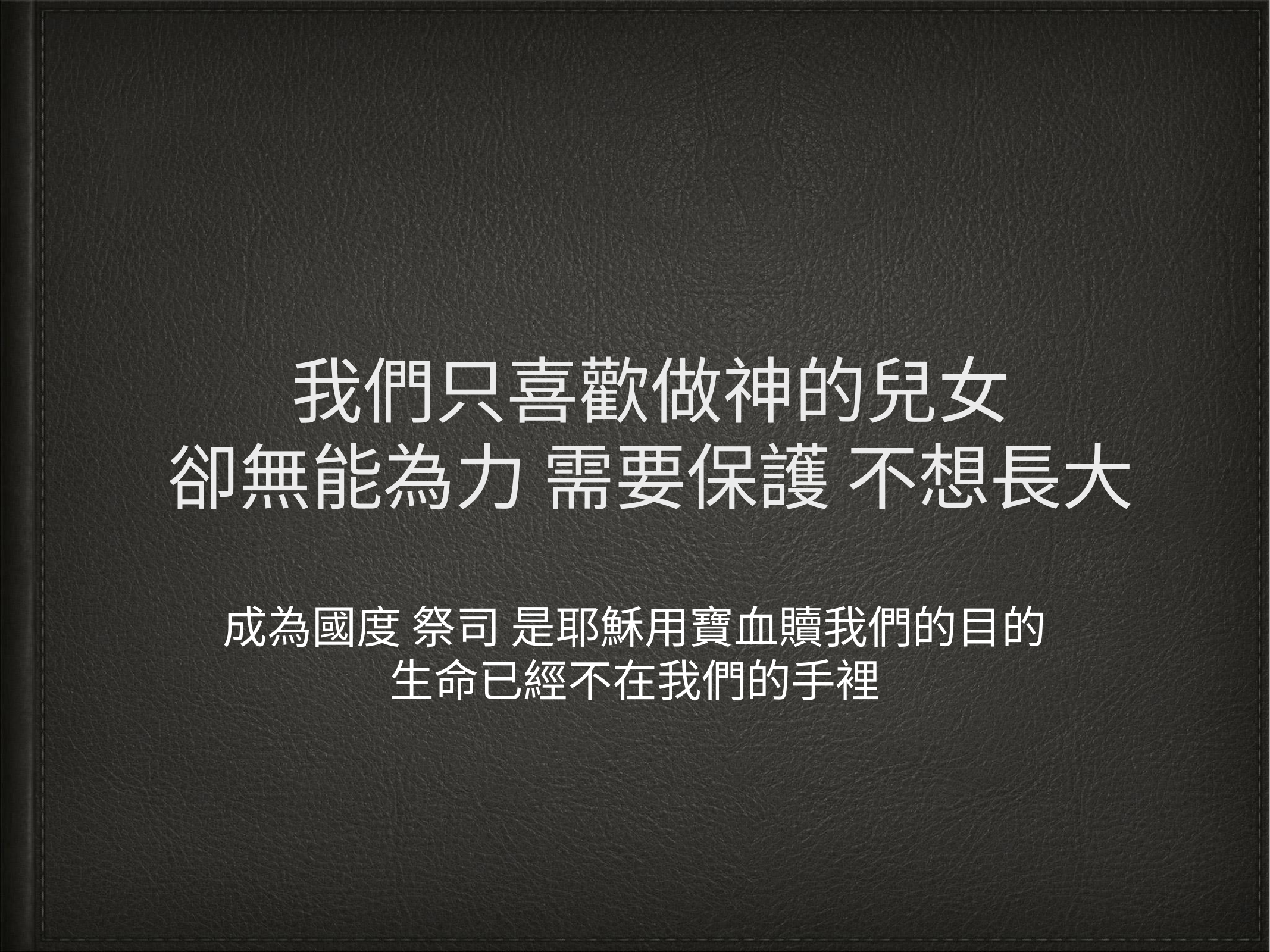

我們只喜歡做神的兒女
卻無能為力 需要保護 不想長大
成為國度 祭司 是耶穌用寶血贖我們的目的
生命已經不在我們的手裡